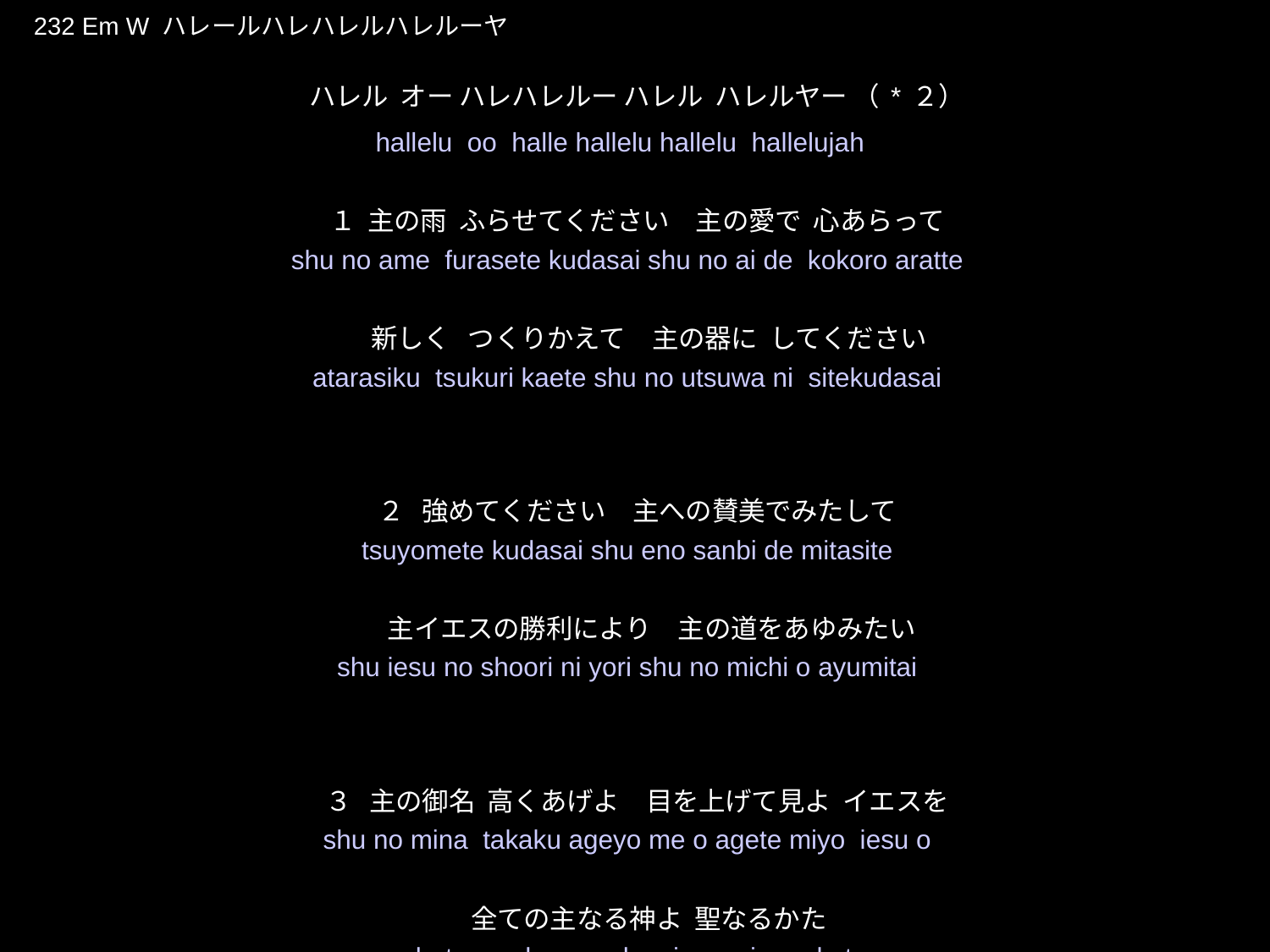

はれるおーはれはれるー
★W
232 Em W ハレールハレハレルハレルーヤ
ハレル  オー ハレハレルー ハレル  ハレルヤー （*２）
１  主の雨  ふらせてください　主の愛で  心あらって
    新しく   つくりかえて　主の器に  してください
２   強めてください　主への賛美でみたして
     主イエスの勝利により　主の道をあゆみたい
３   主の御名  高くあげよ　目を上げて見よ  イエスを
     全ての主なる神よ  聖なるかた
★２
hallelu  oo  halle hallelu hallelu  hallelujah
shu no ame  furasete kudasai shu no ai de  kokoro aratte
atarasiku  tsukuri kaete shu no utsuwa ni  sitekudasai
tsuyomete kudasai shu eno sanbi de mitasite
shu iesu no shoori ni yori shu no michi o ayumitai
shu no mina  takaku ageyo me o agete miyo  iesu o
subete no shu naru kami yo seinaru kata